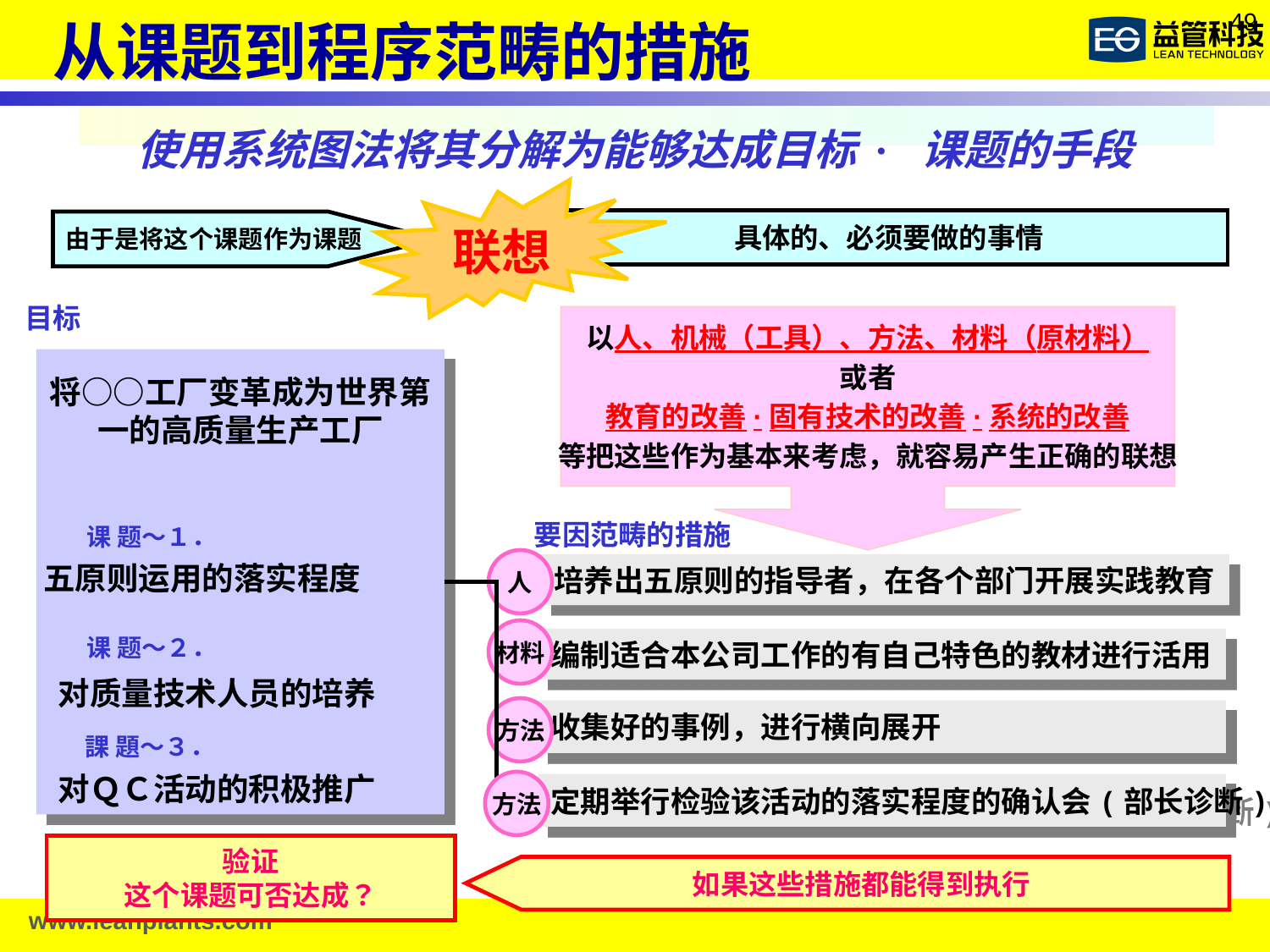

49
从课题到程序范畴的措施

使用系统图法将其分解为能够达成目标 · 课题的手段
联想
具体的、必须要做的事情
由于是将这个课题作为课题
目标
以人、机械（工具）、方法、材料（原材料）
或者
教育的改善·固有技术的改善·系统的改善
等把这些作为基本来考虑，就容易产生正确的联想
将○○工厂变革成为世界第一的高质量生产工厂

要因范畴的措施
课 题～１．
五原则运用的落实程度
人
培养出五原则的指导者，在各个部门开展实践教育
材料
课 题～２．
编制适合本公司工作的有自己特色的教材进行活用
对质量技术人员的培养
方法
收集好的事例，进行横向展开
課 題～３．
对ＱＣ活动的积极推广
方法
定期举行检验该活动的落实程度的确认会(部长诊断)
验证
这个课题可否达成？
如果这些措施都能得到执行